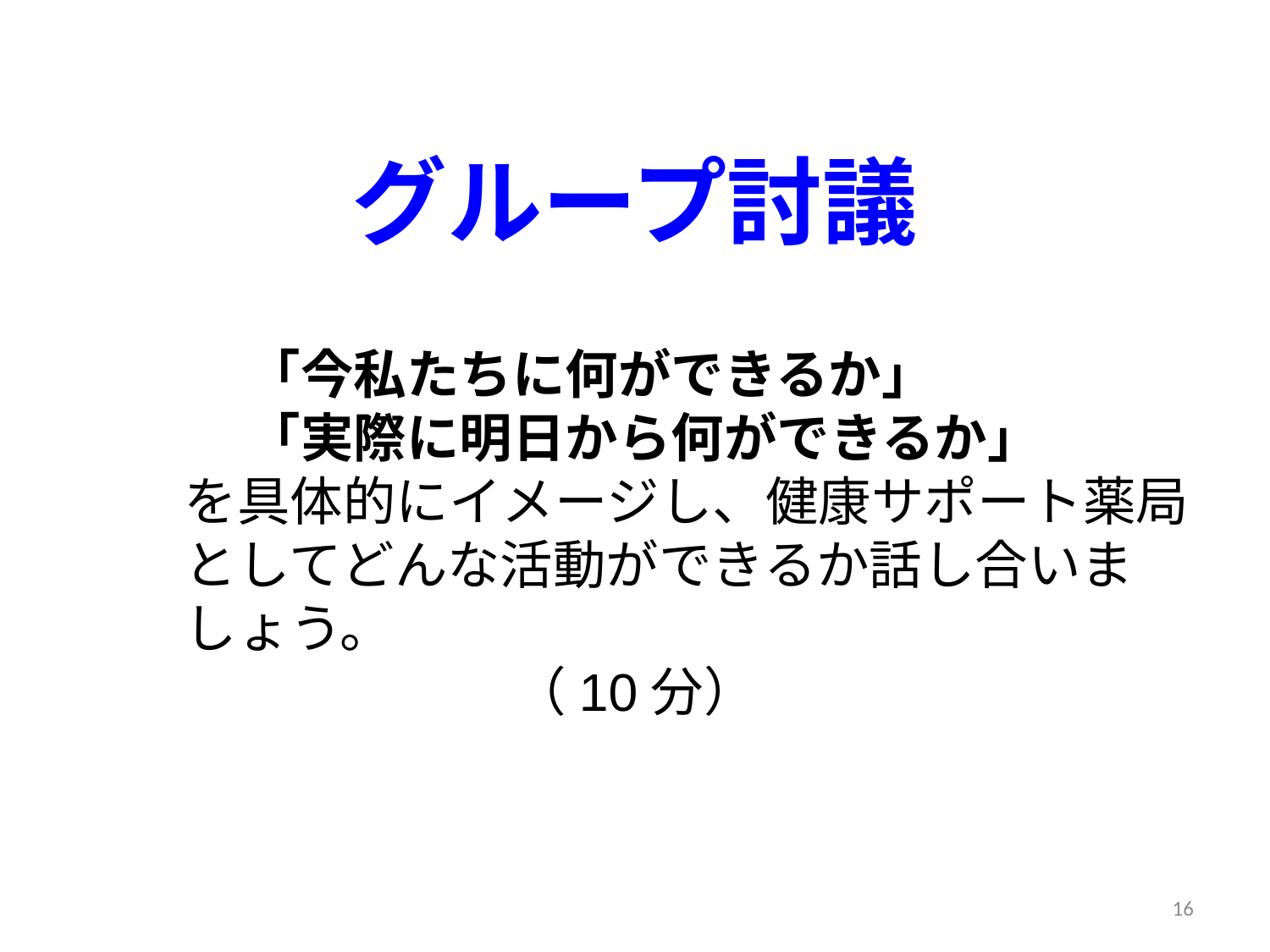

グループ討議

「今私たちに何ができるか」
「実際に明日から何ができるか」
を具体的にイメージし、健康サポート薬局としてどんな活動ができるか話し合いましょう。
（10分）
16